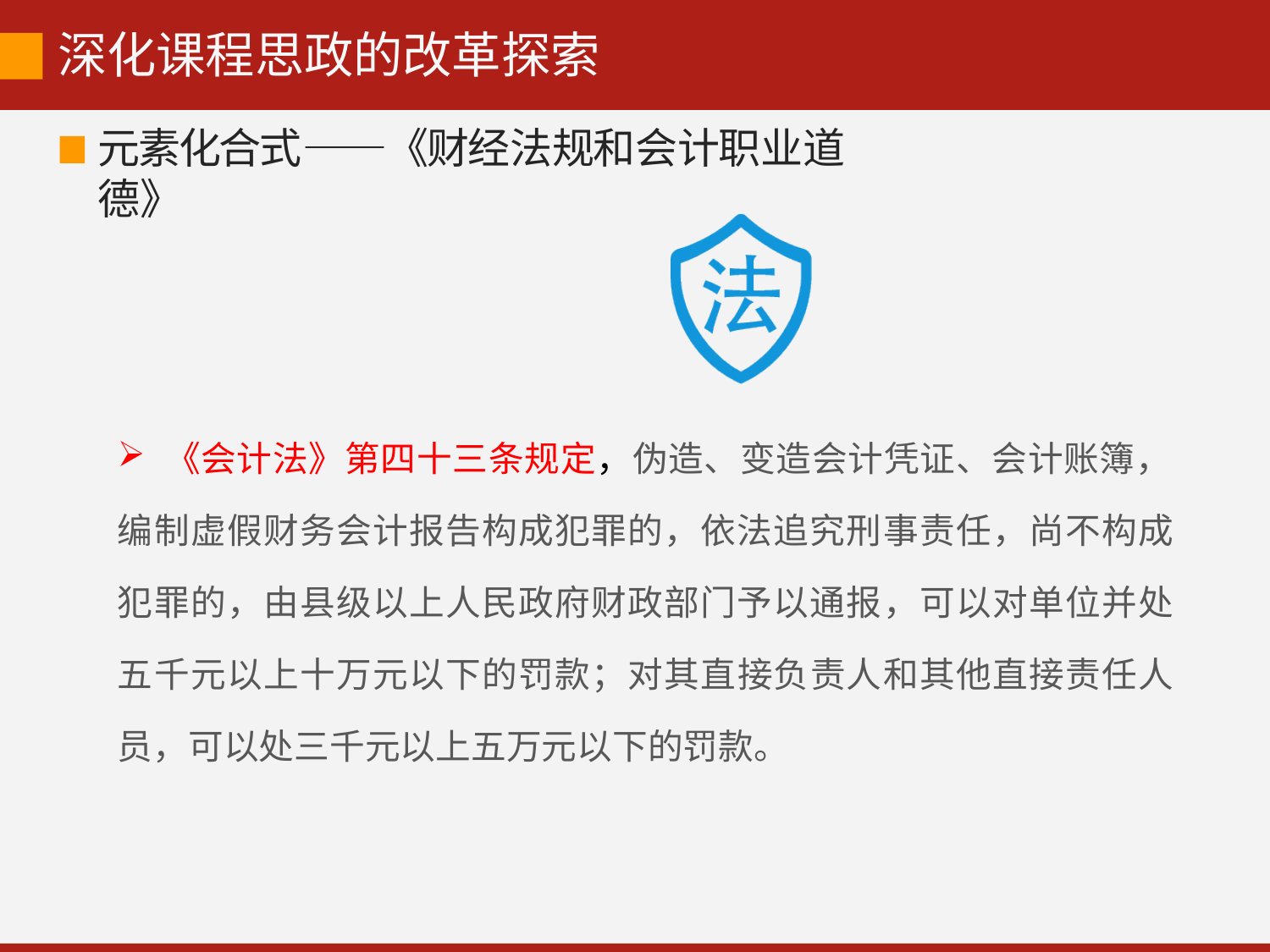

# 深化课程思政的改革探索
元素化合式——《财经法规和会计职业道德》

《会计法》第四十三条规定，伪造、变造会计凭证、会计账簿，
编制虚假财务会计报告构成犯罪的，依法追究刑事责任，尚不构成 犯罪的，由县级以上人民政府财政部门予以通报，可以对单位并处 五千元以上十万元以下的罚款；对其直接负责人和其他直接责任人 员，可以处三千元以上五万元以下的罚款。